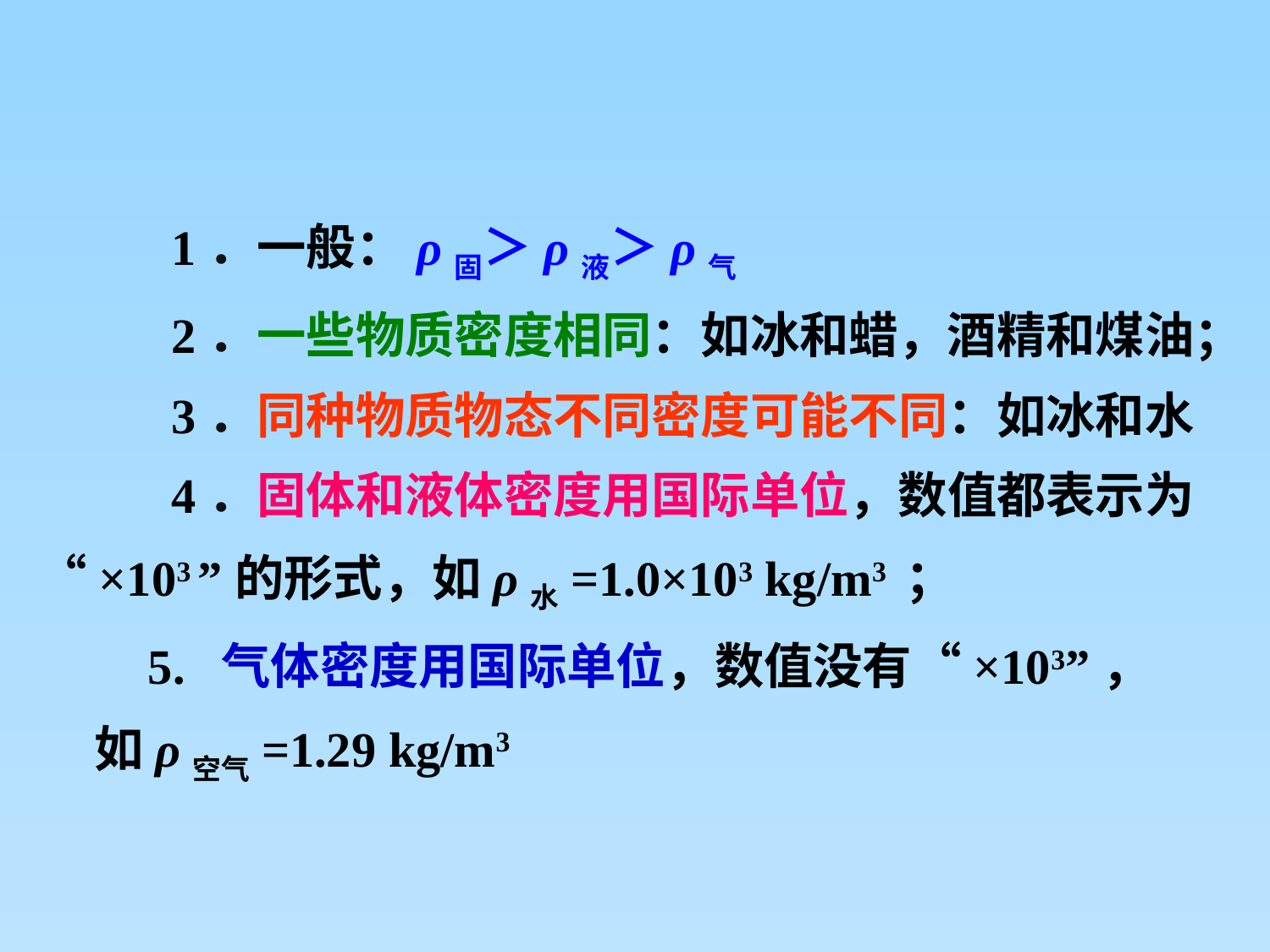

1．一般：ρ固＞ρ液＞ρ气
 　　2．一些物质密度相同：如冰和蜡，酒精和煤油；
 　　3．同种物质物态不同密度可能不同：如冰和水
 　　4．固体和液体密度用国际单位，数值都表示为“×103 ”的形式，如ρ水=1.0×103 kg/m3 ；
         5.  气体密度用国际单位，数值没有“×103”，
    如ρ空气=1.29 kg/m3